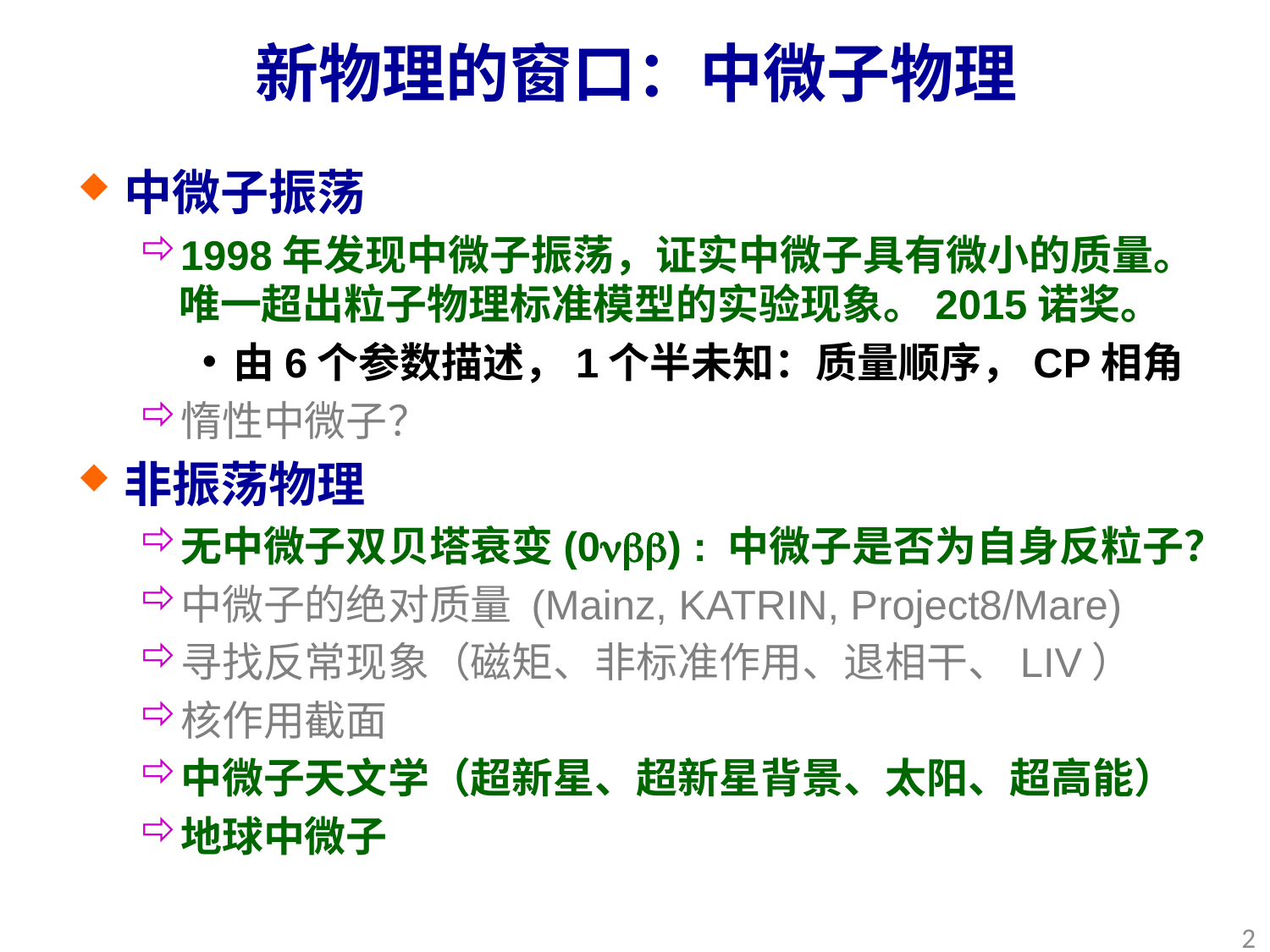

# 新物理的窗口：中微子物理
中微子振荡
1998年发现中微子振荡，证实中微子具有微小的质量。唯一超出粒子物理标准模型的实验现象。2015诺奖。
由6个参数描述，1个半未知：质量顺序，CP相角
惰性中微子？
非振荡物理
无中微子双贝塔衰变(0νββ) : 中微子是否为自身反粒子？
中微子的绝对质量 (Mainz, KATRIN, Project8/Mare)
寻找反常现象（磁矩、非标准作用、退相干、LIV）
核作用截面
中微子天文学（超新星、超新星背景、太阳、超高能）
地球中微子
2